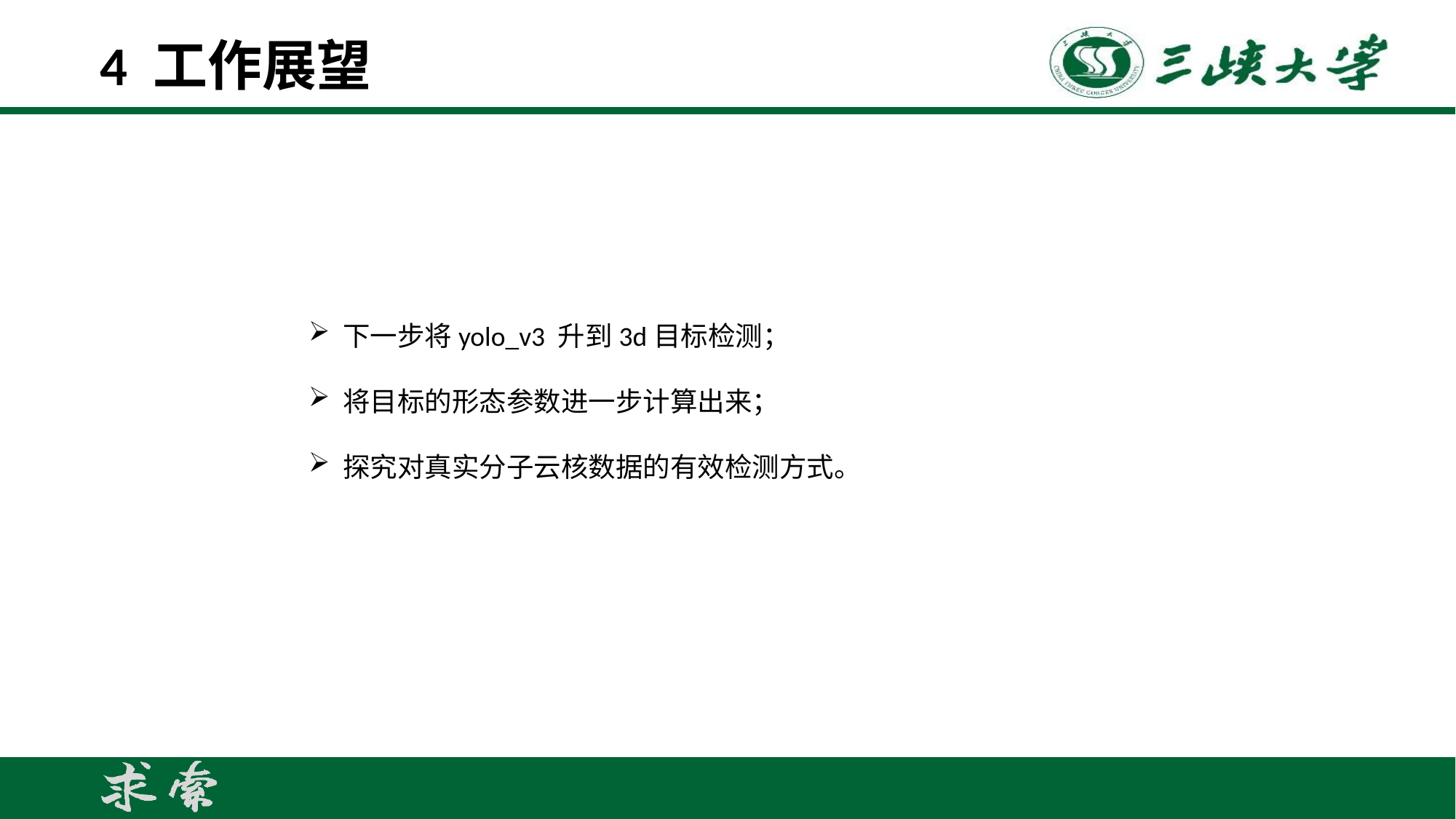

# 4 工作展望
下一步将yolo_v3 升到3d目标检测；
将目标的形态参数进一步计算出来；
探究对真实分子云核数据的有效检测方式。